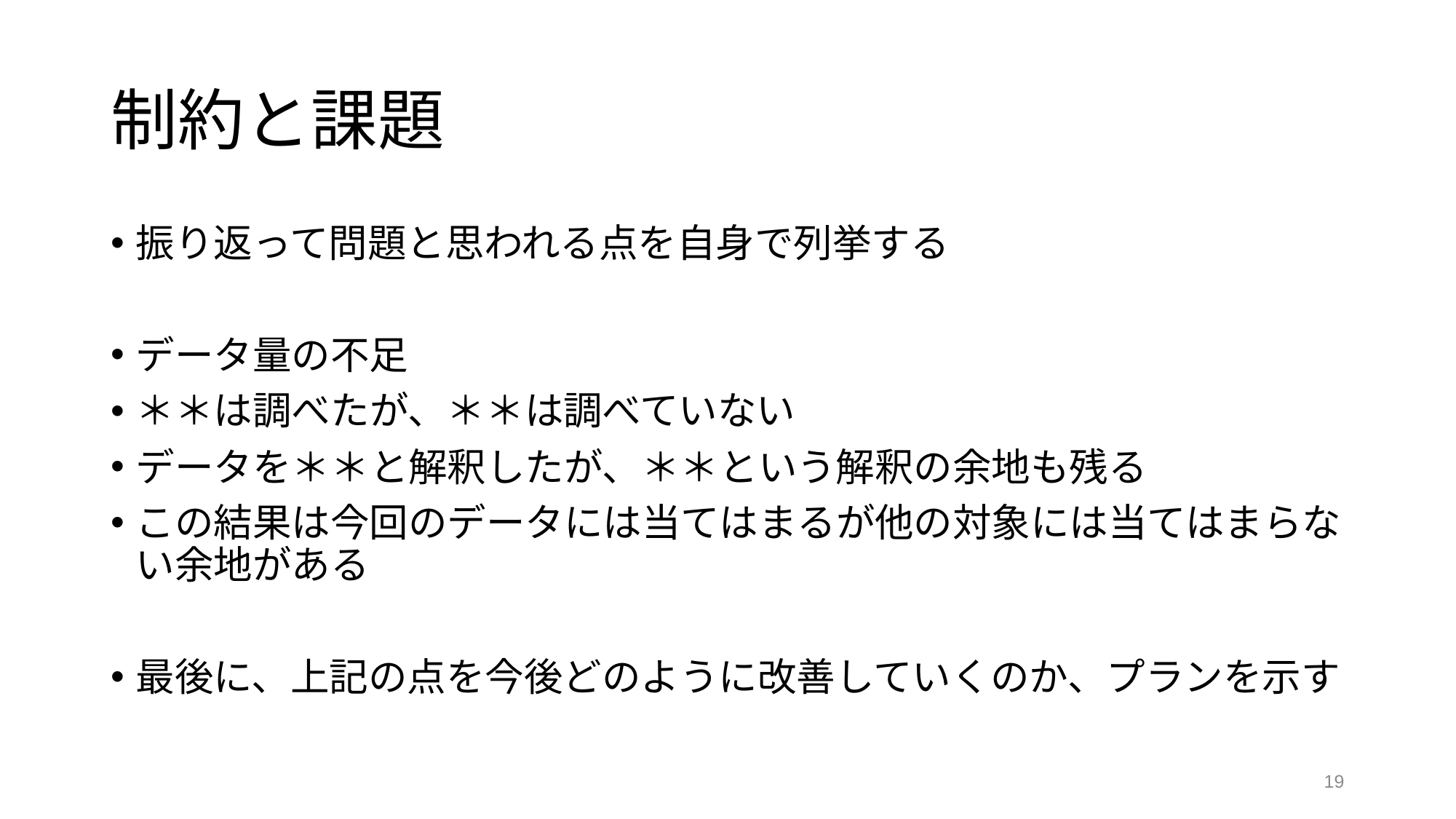

# 制約と課題
振り返って問題と思われる点を自身で列挙する

データ量の不足
＊＊は調べたが、＊＊は調べていない
データを＊＊と解釈したが、＊＊という解釈の余地も残る
この結果は今回のデータには当てはまるが他の対象には当てはまらない余地がある

最後に、上記の点を今後どのように改善していくのか、プランを示す
19